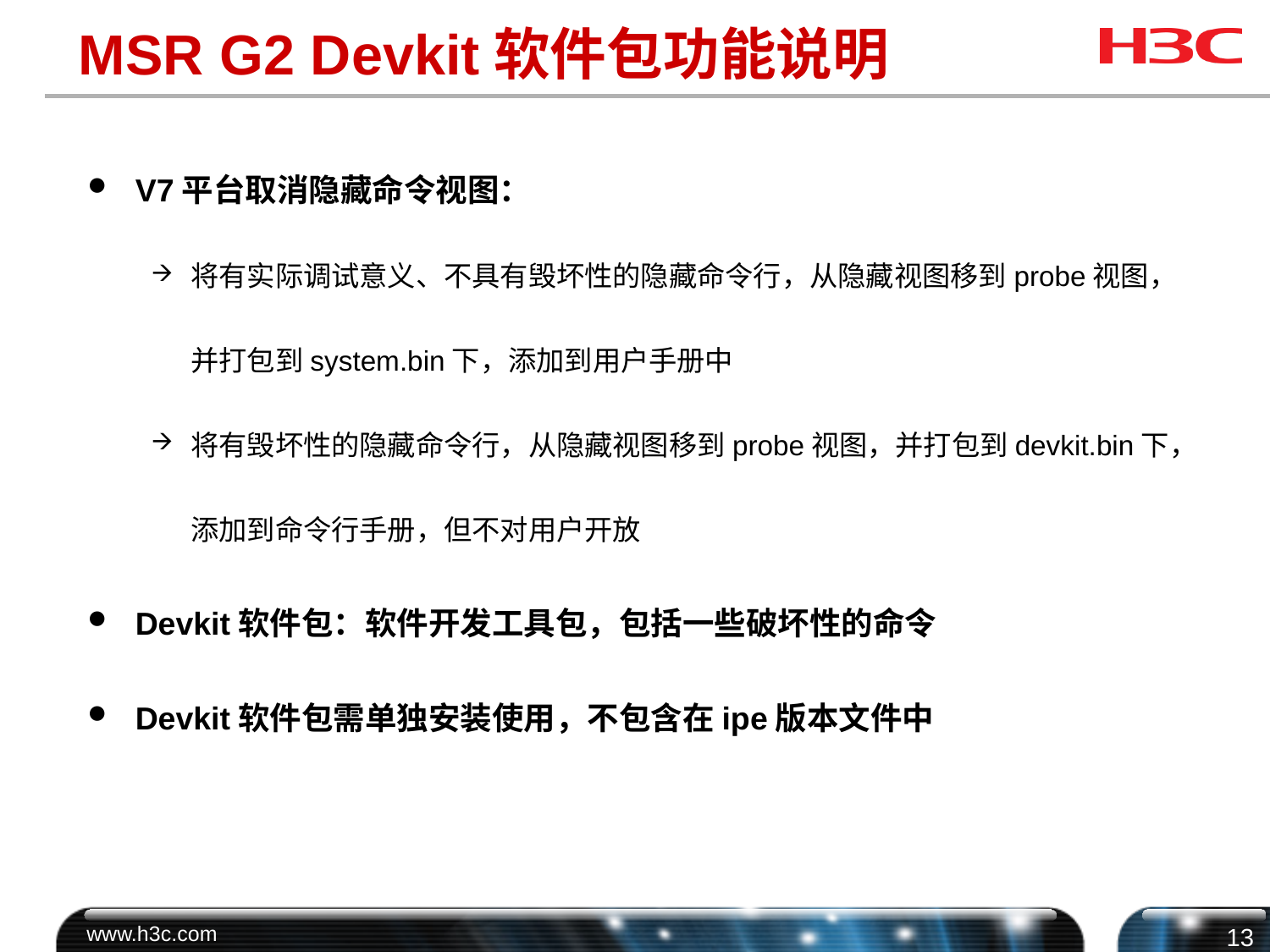

# MSR G2 Devkit软件包功能说明
V7平台取消隐藏命令视图：
将有实际调试意义、不具有毁坏性的隐藏命令行，从隐藏视图移到probe视图，并打包到system.bin下，添加到用户手册中
将有毁坏性的隐藏命令行，从隐藏视图移到probe视图，并打包到devkit.bin下，添加到命令行手册，但不对用户开放
Devkit软件包：软件开发工具包，包括一些破坏性的命令
Devkit软件包需单独安装使用，不包含在ipe版本文件中